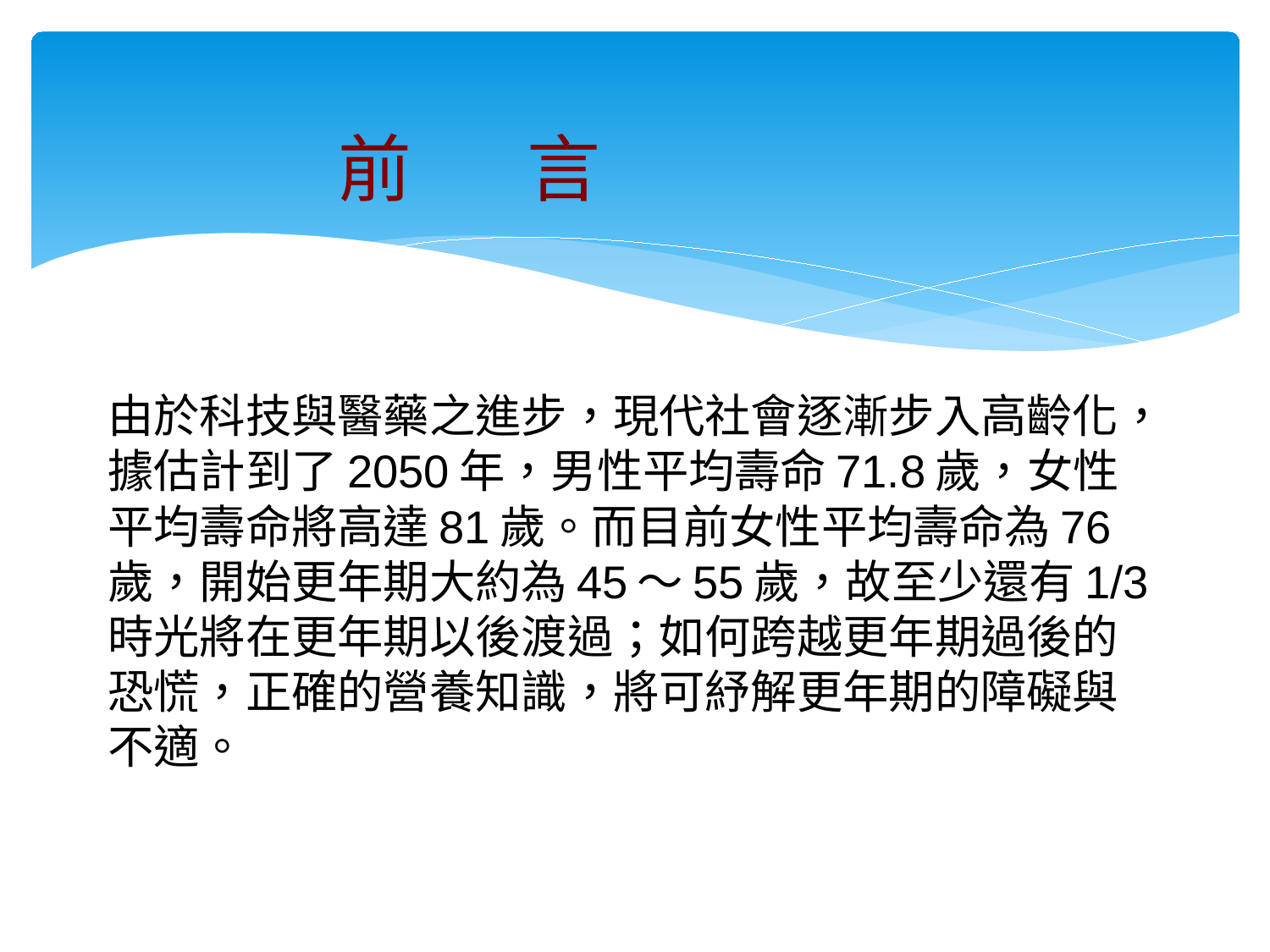

# 前       言 由於科技與醫藥之進步，現代社會逐漸步入高齡化，據估計到了2050年，男性平均壽命71.8歲，女性平均壽命將高達81歲。而目前女性平均壽命為76歲，開始更年期大約為45～55歲，故至少還有1/3時光將在更年期以後渡過；如何跨越更年期過後的恐慌，正確的營養知識，將可紓解更年期的障礙與不適。